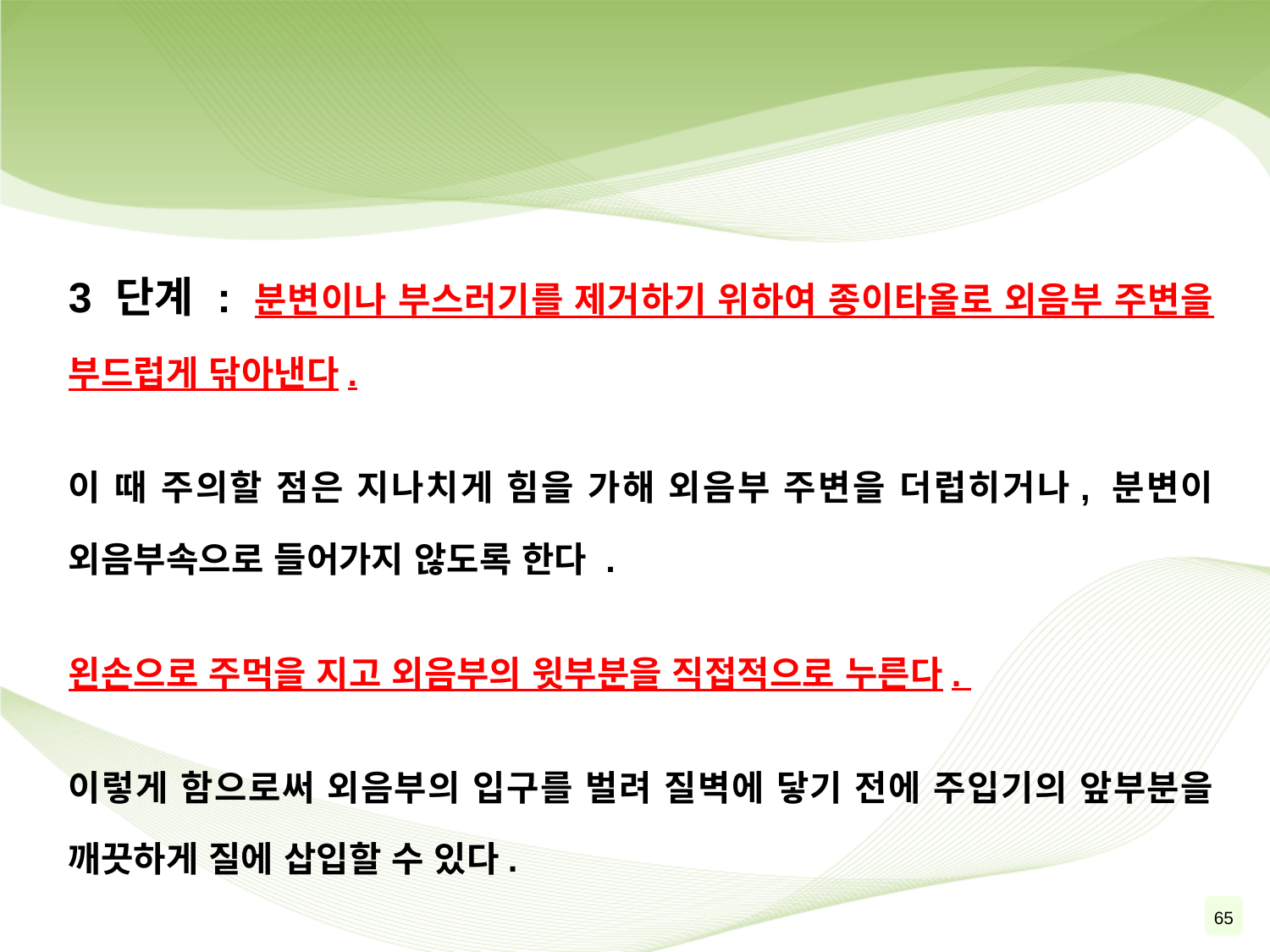

3 단계 : 분변이나 부스러기를 제거하기 위하여 종이타올로 외음부 주변을 부드럽게 닦아낸다.

이 때 주의할 점은 지나치게 힘을 가해 외음부 주변을 더럽히거나, 분변이 외음부속으로 들어가지 않도록 한다 .

왼손으로 주먹을 지고 외음부의 윗부분을 직접적으로 누른다.

이렇게 함으로써 외음부의 입구를 벌려 질벽에 닿기 전에 주입기의 앞부분을 깨끗하게 질에 삽입할 수 있다.
65
67